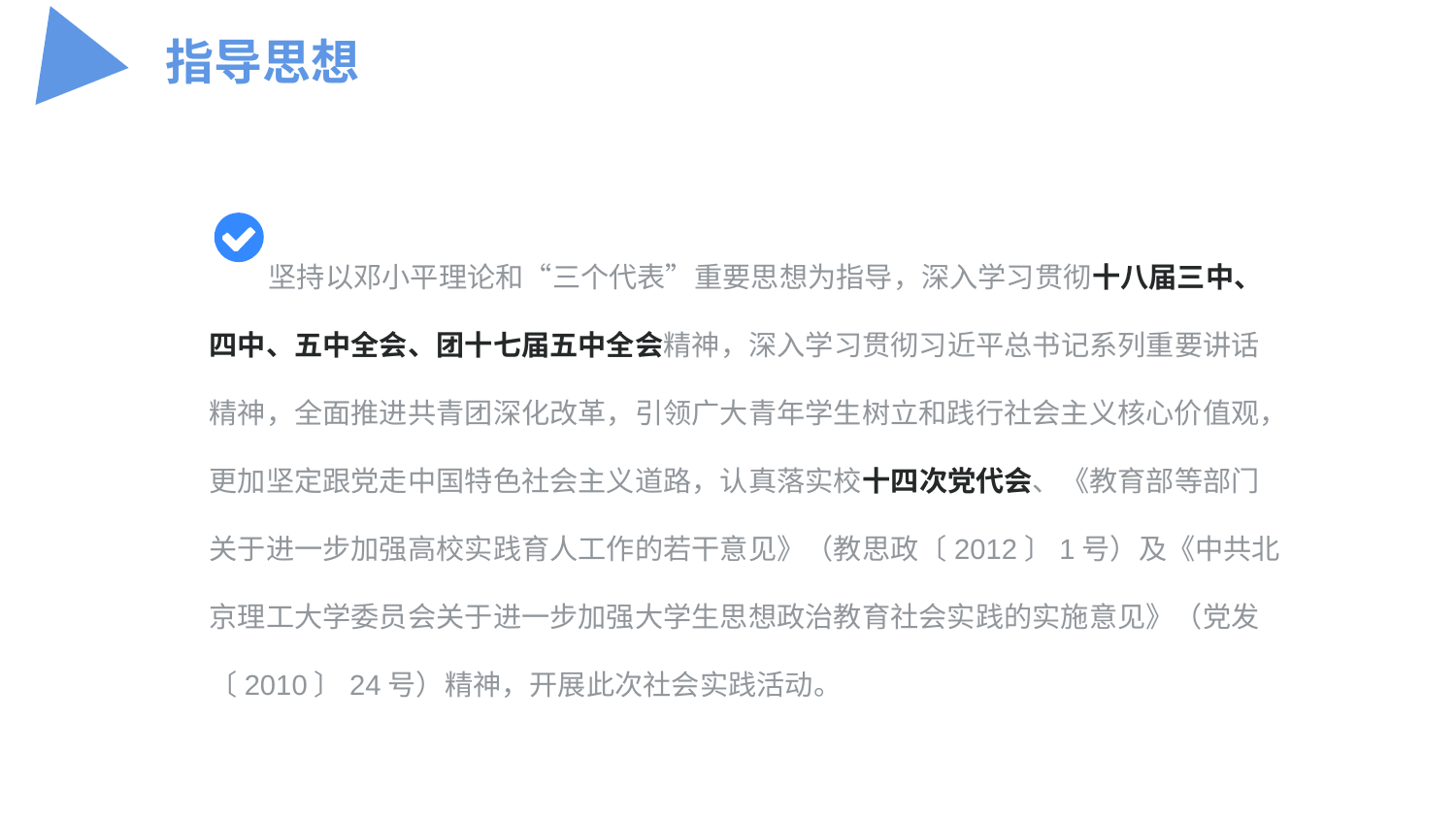

指导思想

          坚持以邓小平理论和“三个代表”重要思想为指导，深入学习贯彻十八届三中、四中、五中全会、团十七届五中全会精神，深入学习贯彻习近平总书记系列重要讲话精神，全面推进共青团深化改革，引领广大青年学生树立和践行社会主义核心价值观，更加坚定跟党走中国特色社会主义道路，认真落实校十四次党代会、《教育部等部门关于进一步加强高校实践育人工作的若干意见》（教思政〔2012〕1号）及《中共北京理工大学委员会关于进一步加强大学生思想政治教育社会实践的实施意见》（党发〔2010〕24号）精神，开展此次社会实践活动。